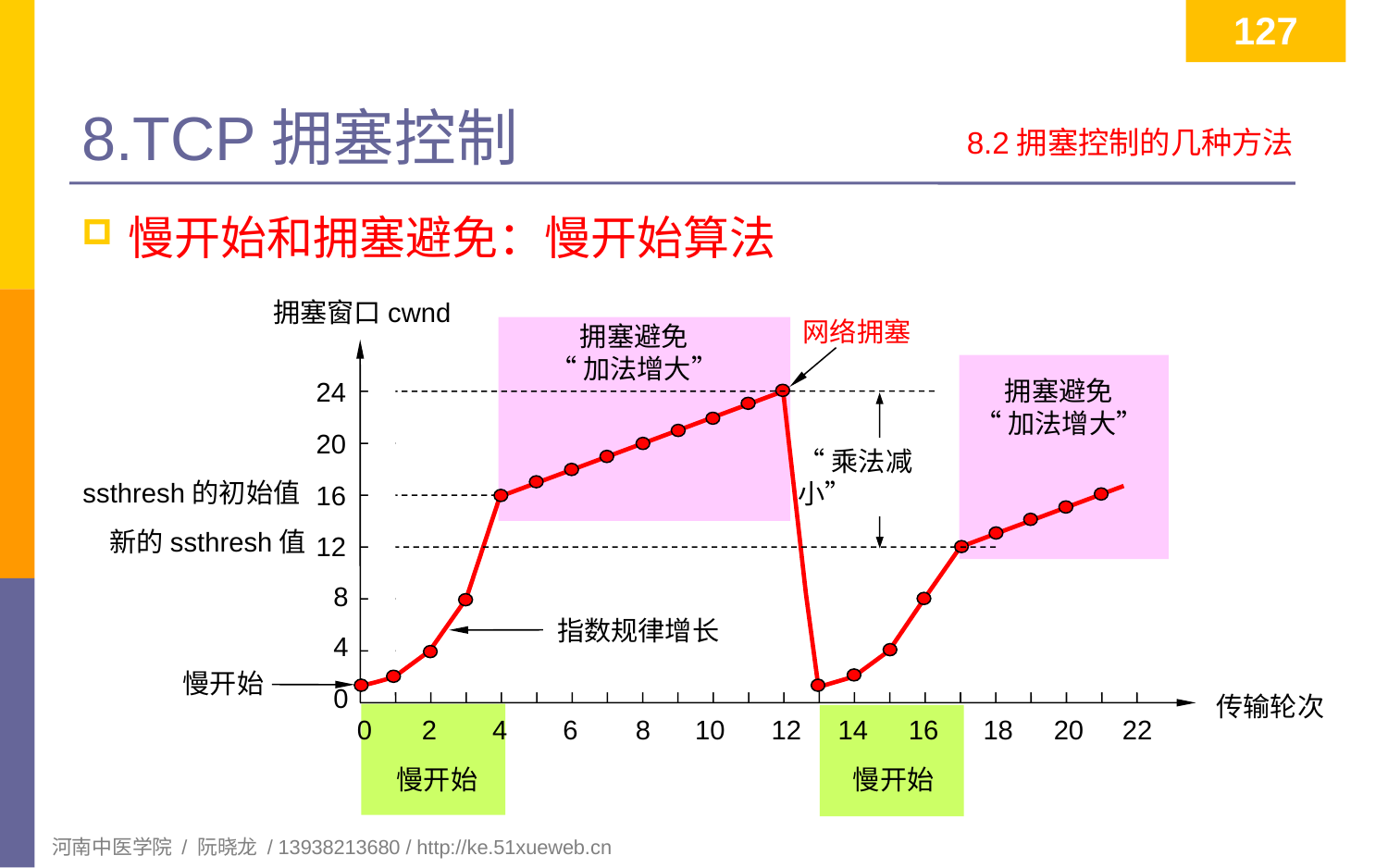

127
# 8.TCP拥塞控制
8.2拥塞控制的几种方法
慢开始和拥塞避免：慢开始算法

拥塞窗口cwnd
网络拥塞
拥塞避免
“加法增大”

拥塞避免
“加法增大”
24

20

“乘法减小”

ssthresh的初始值
16

新的ssthresh值
12

8

指数规律增长
4

慢开始

0

传输轮次

0
2
4
6
8
10
12
14
16
18
20
22
慢开始
慢开始